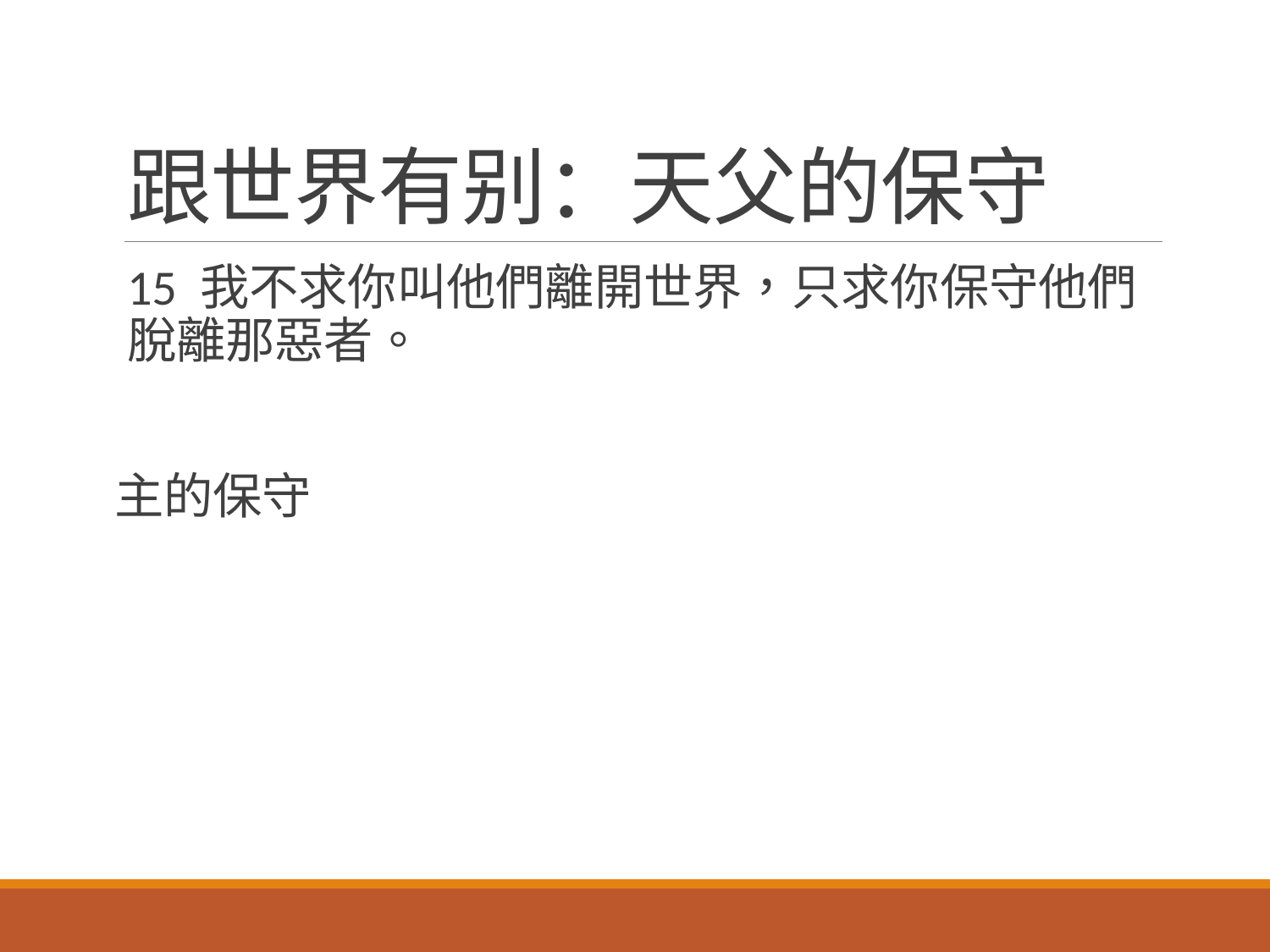

# 跟世界有别：天父的保守
15 我不求你叫他們離開世界，只求你保守他們脫離那惡者。

主的保守